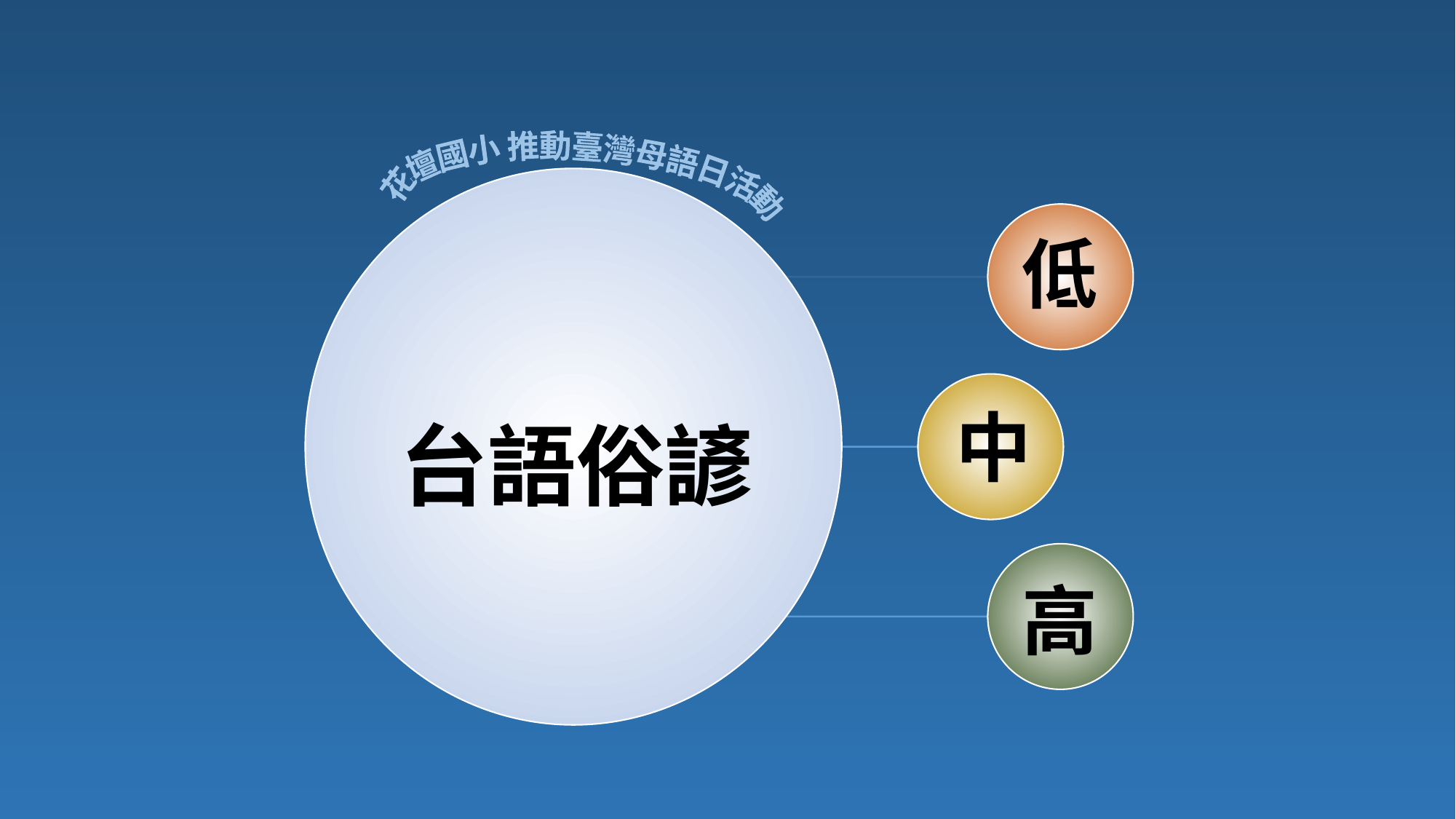

花壇國小 推動臺灣母語日活動
低
# 台語俗諺
中
高